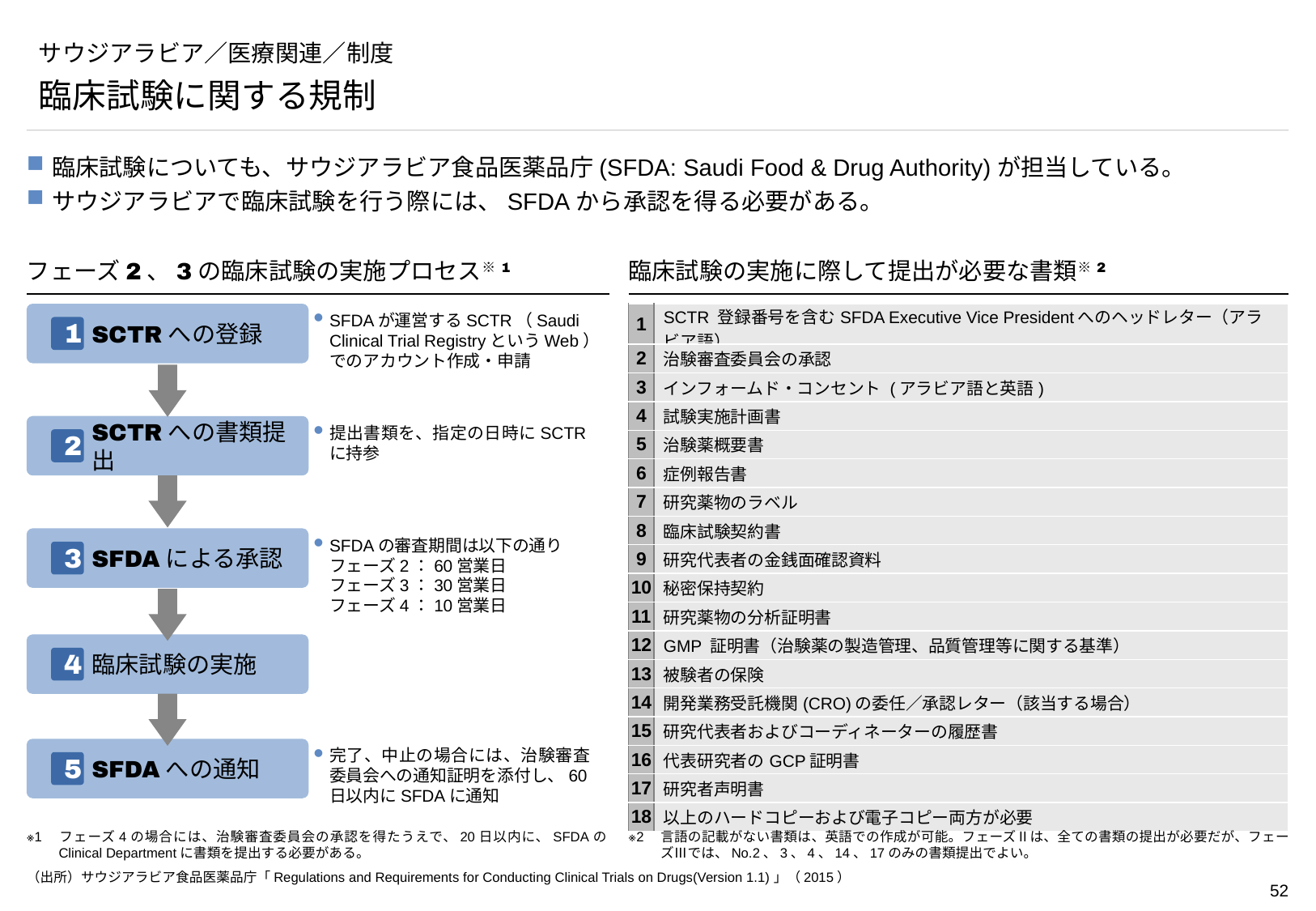

# サウジアラビア／医療関連／制度
臨床試験に関する規制
臨床試験についても、サウジアラビア食品医薬品庁(SFDA: Saudi Food & Drug Authority)が担当している。
サウジアラビアで臨床試験を行う際には、SFDAから承認を得る必要がある。
フェーズ2、3の臨床試験の実施プロセス※1
臨床試験の実施に際して提出が必要な書類※2
| 1 | SCTR 登録番号を含むSFDA Executive Vice Presidentへのヘッドレター（アラビア語） |
| --- | --- |
| 2 | 治験審査委員会の承認 |
| 3 | インフォームド・コンセント (アラビア語と英語) |
| 4 | 試験実施計画書 |
| 5 | 治験薬概要書 |
| 6 | 症例報告書 |
| 7 | 研究薬物のラベル |
| 8 | 臨床試験契約書 |
| 9 | 研究代表者の金銭面確認資料 |
| 10 | 秘密保持契約 |
| 11 | 研究薬物の分析証明書 |
| 12 | GMP 証明書（治験薬の製造管理、品質管理等に関する基準） |
| 13 | 被験者の保険 |
| 14 | 開発業務受託機関(CRO)の委任／承認レター（該当する場合） |
| 15 | 研究代表者およびコーディネーターの履歴書 |
| 16 | 代表研究者のGCP証明書 |
| 17 | 研究者声明書 |
| 18 | 以上のハードコピーおよび電子コピー両方が必要 |
SCTRへの登録
1
SFDAが運営するSCTR（Saudi Clinical Trial RegistryというWeb）でのアカウント作成・申請

SCTRへの書類提出
2
提出書類を、指定の日時にSCTRに持参

SFDAによる承認
3
SFDAの審査期間は以下の通り
フェーズ2：60営業日
フェーズ3：30営業日
フェーズ4：10営業日

臨床試験の実施
4

SFDAへの通知
5
完了、中止の場合には、治験審査委員会への通知証明を添付し、60日以内にSFDAに通知
※1	フェーズ4の場合には、治験審査委員会の承認を得たうえで、20日以内に、SFDAのClinical Departmentに書類を提出する必要がある。
※2	言語の記載がない書類は、英語での作成が可能。フェーズⅡは、全ての書類の提出が必要だが、フェーズⅢでは、No.2、3、4、14、17のみの書類提出でよい。
（出所）サウジアラビア食品医薬品庁「Regulations and Requirements for Conducting Clinical Trials on Drugs(Version 1.1)」（2015）